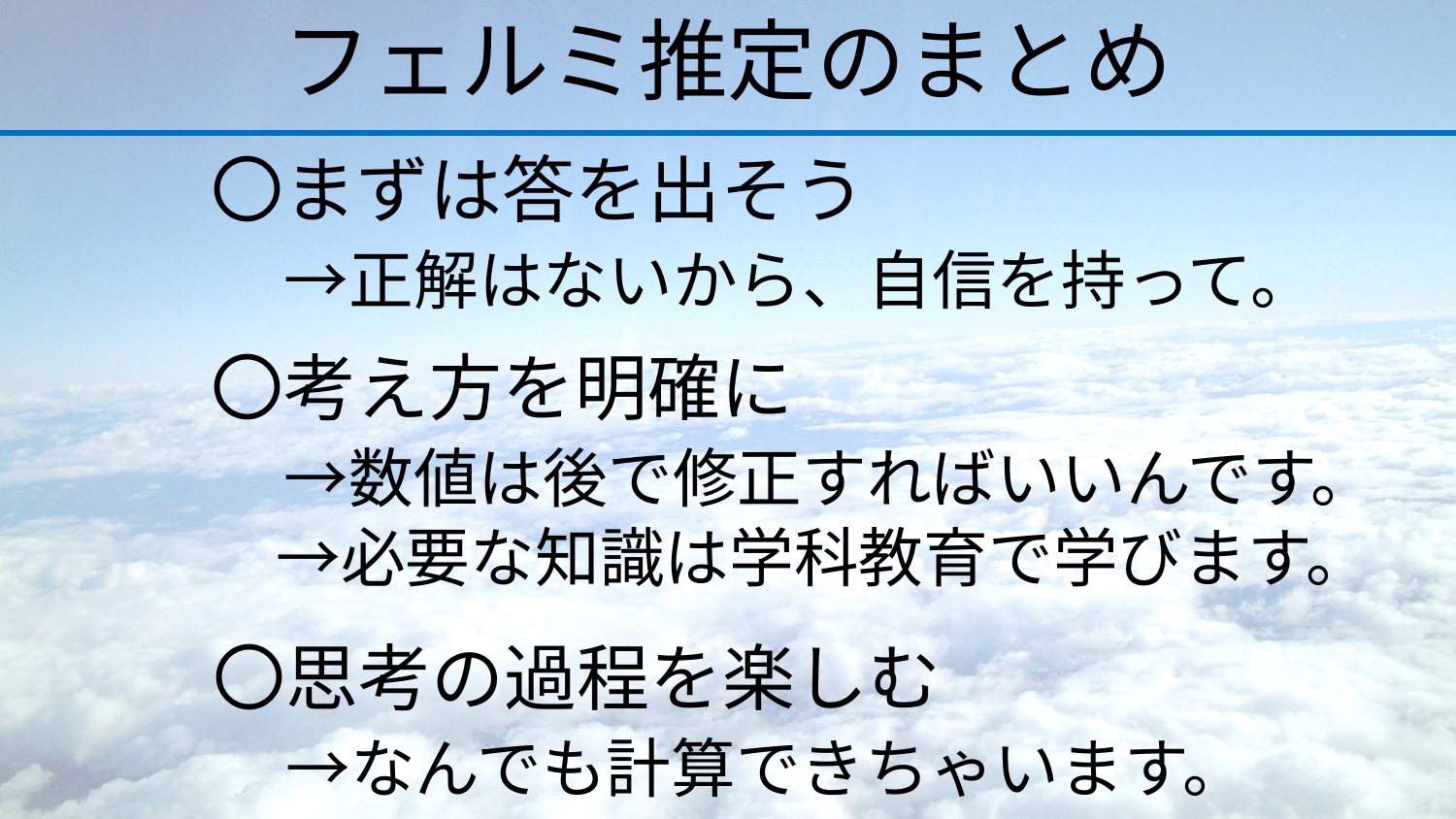

# フェルミ推定のまとめ
〇まずは答を出そう
　→正解はないから、自信を持って。
〇考え方を明確に
　→数値は後で修正すればいいんです。
　→必要な知識は学科教育で学びます。
〇思考の過程を楽しむ
　→なんでも計算できちゃいます。